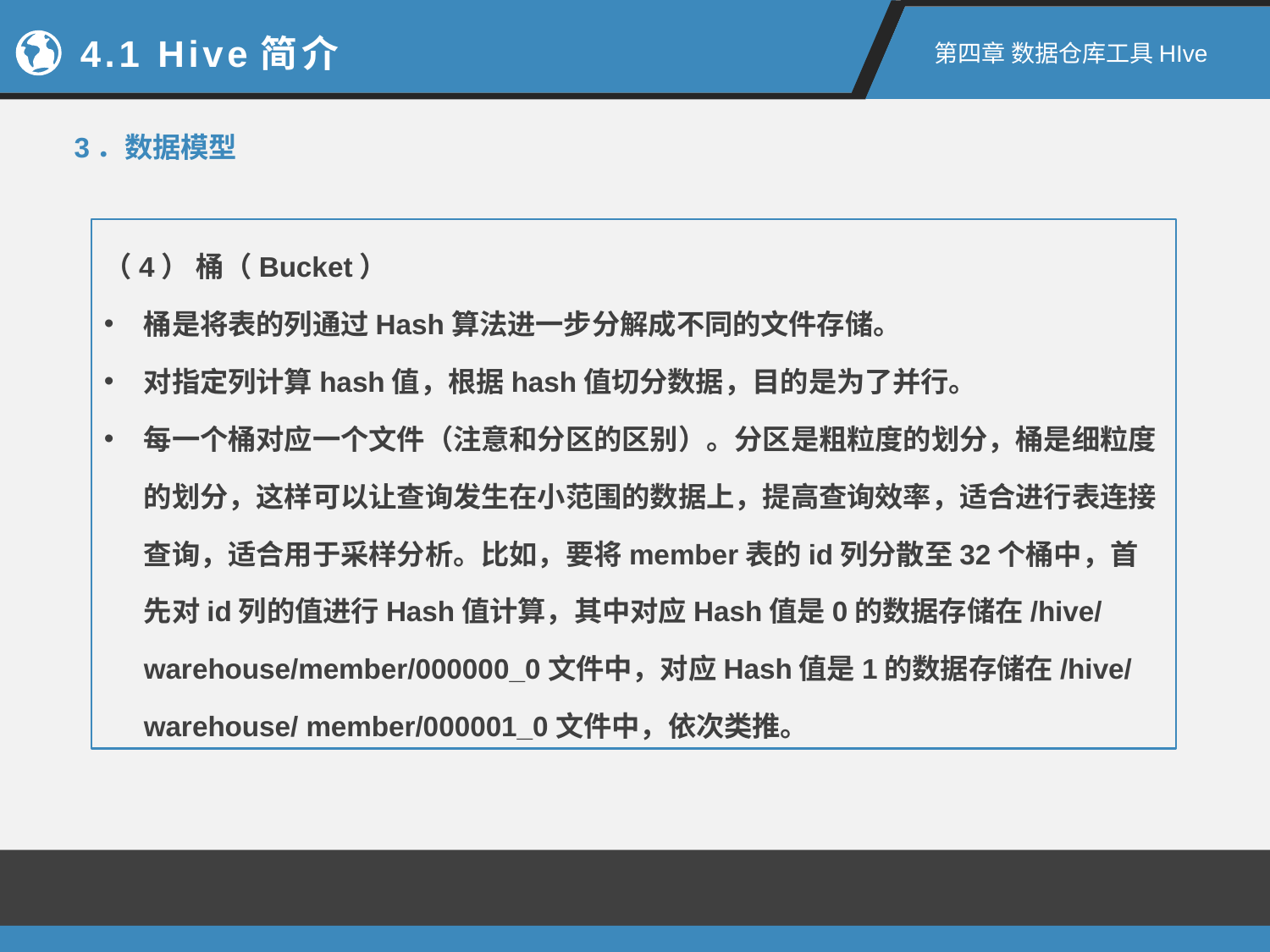

4.1 Hive简介

第四章 数据仓库工具HIve
3．数据模型
（4） 桶（Bucket）
桶是将表的列通过Hash算法进一步分解成不同的文件存储。
对指定列计算hash值，根据hash值切分数据，目的是为了并行。
每一个桶对应一个文件（注意和分区的区别）。分区是粗粒度的划分，桶是细粒度的划分，这样可以让查询发生在小范围的数据上，提高查询效率，适合进行表连接查询，适合用于采样分析。比如，要将member表的id列分散至32个桶中，首先对id列的值进行Hash值计算，其中对应Hash值是0的数据存储在/hive/warehouse/member/000000_0文件中，对应Hash值是1的数据存储在/hive/warehouse/ member/000001_0文件中，依次类推。